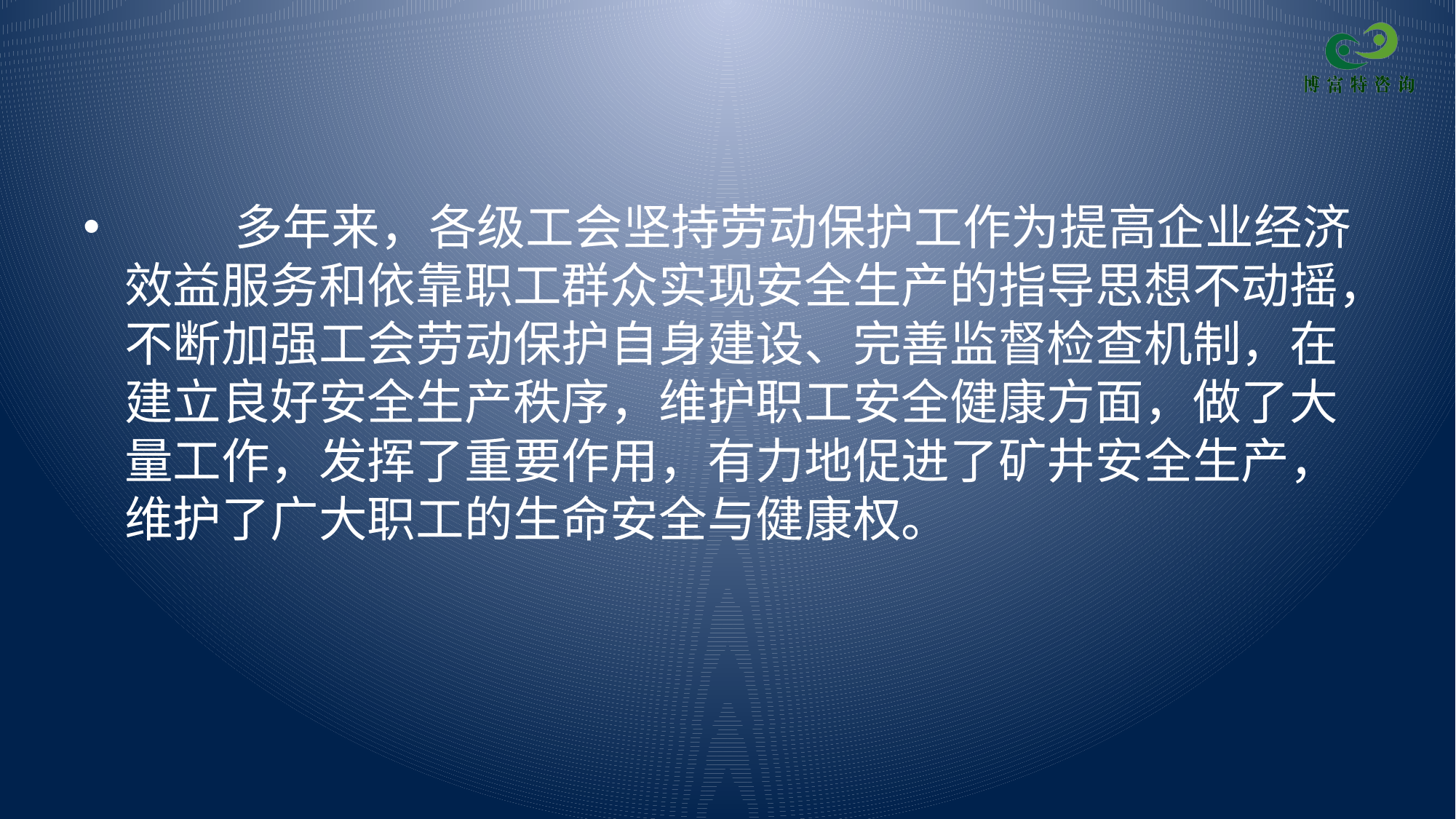

多年来，各级工会坚持劳动保护工作为提高企业经济效益服务和依靠职工群众实现安全生产的指导思想不动摇，不断加强工会劳动保护自身建设、完善监督检查机制，在建立良好安全生产秩序，维护职工安全健康方面，做了大量工作，发挥了重要作用，有力地促进了矿井安全生产，维护了广大职工的生命安全与健康权。